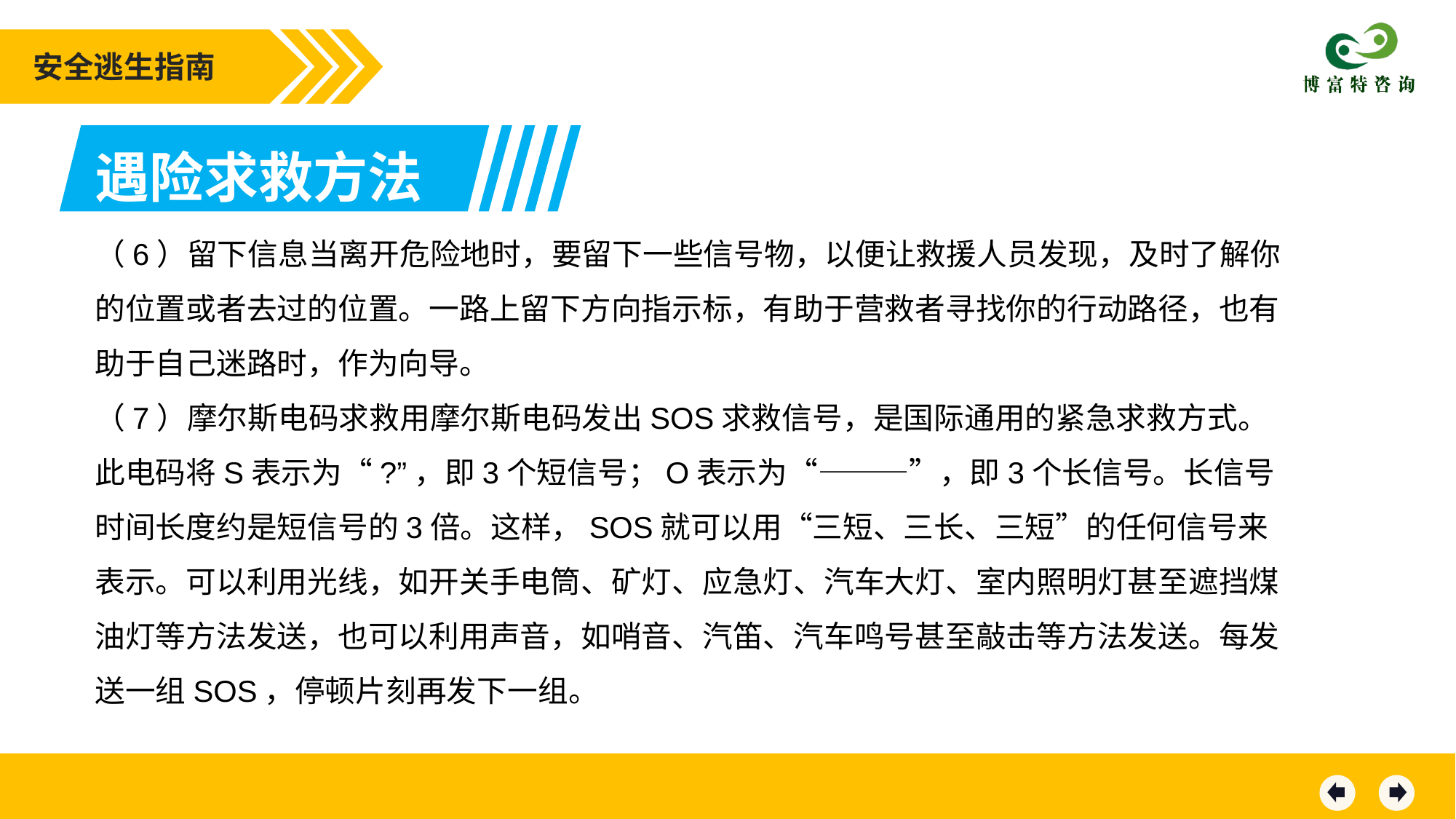

安全逃生指南
遇险求救方法

（6）留下信息当离开危险地时，要留下一些信号物，以便让救援人员发现，及时了解你的位置或者去过的位置。一路上留下方向指示标，有助于营救者寻找你的行动路径，也有助于自己迷路时，作为向导。
（7）摩尔斯电码求救用摩尔斯电码发出SOS求救信号，是国际通用的紧急求救方式。此电码将S表示为“?”，即3个短信号；O表示为“———”，即3个长信号。长信号时间长度约是短信号的3倍。这样，SOS就可以用“三短、三长、三短”的任何信号来表示。可以利用光线，如开关手电筒、矿灯、应急灯、汽车大灯、室内照明灯甚至遮挡煤油灯等方法发送，也可以利用声音，如哨音、汽笛、汽车鸣号甚至敲击等方法发送。每发送一组SOS，停顿片刻再发下一组。